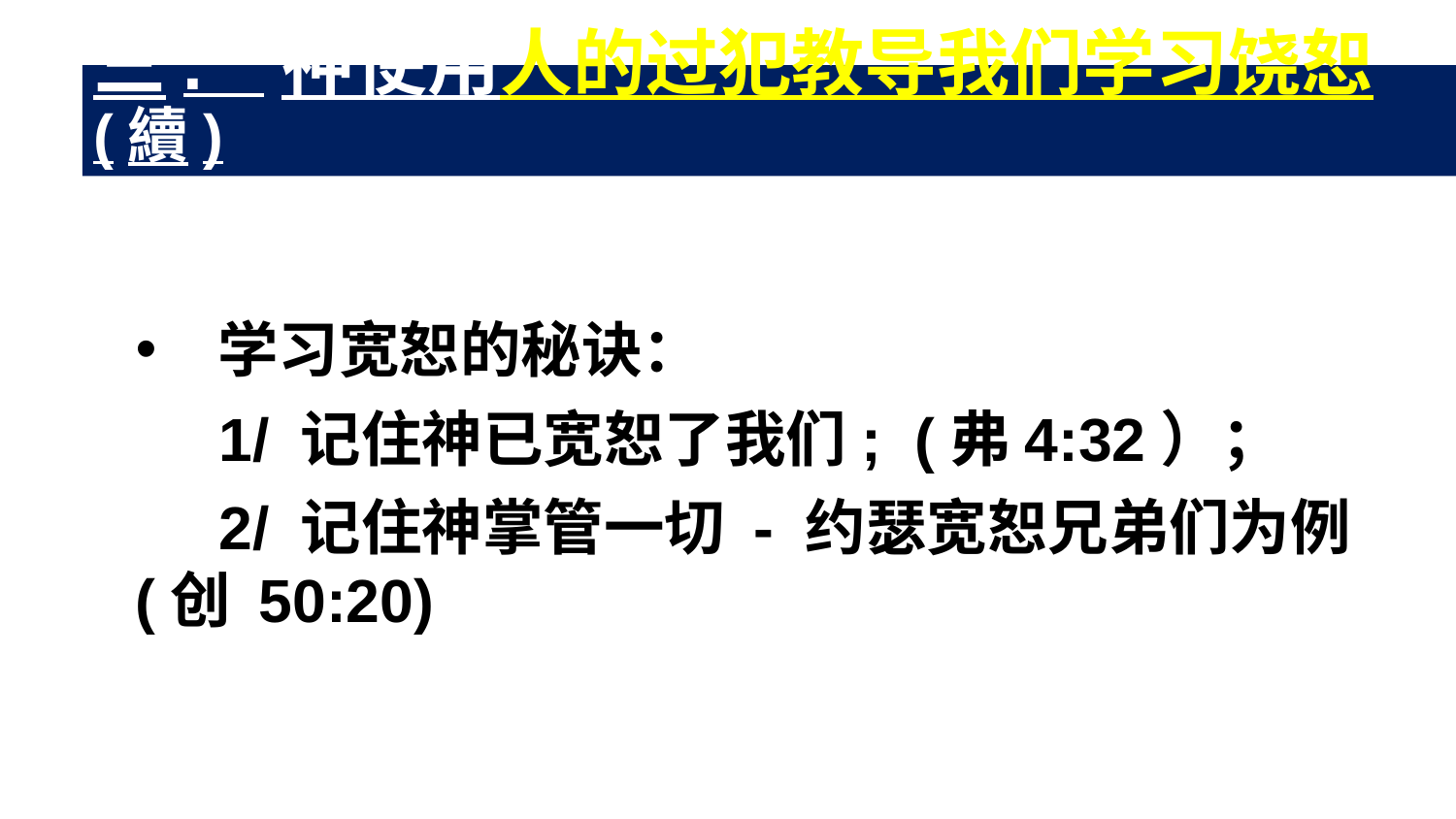

# 三.   神使用人的过犯教导我们学习饶恕(續)

  学习宽恕的秘诀：
     1/ 记住神已宽恕了我们;  (弗4:32）；
     2/ 记住神掌管一切 - 约瑟宽恕兄弟们为例 (创 50:20)